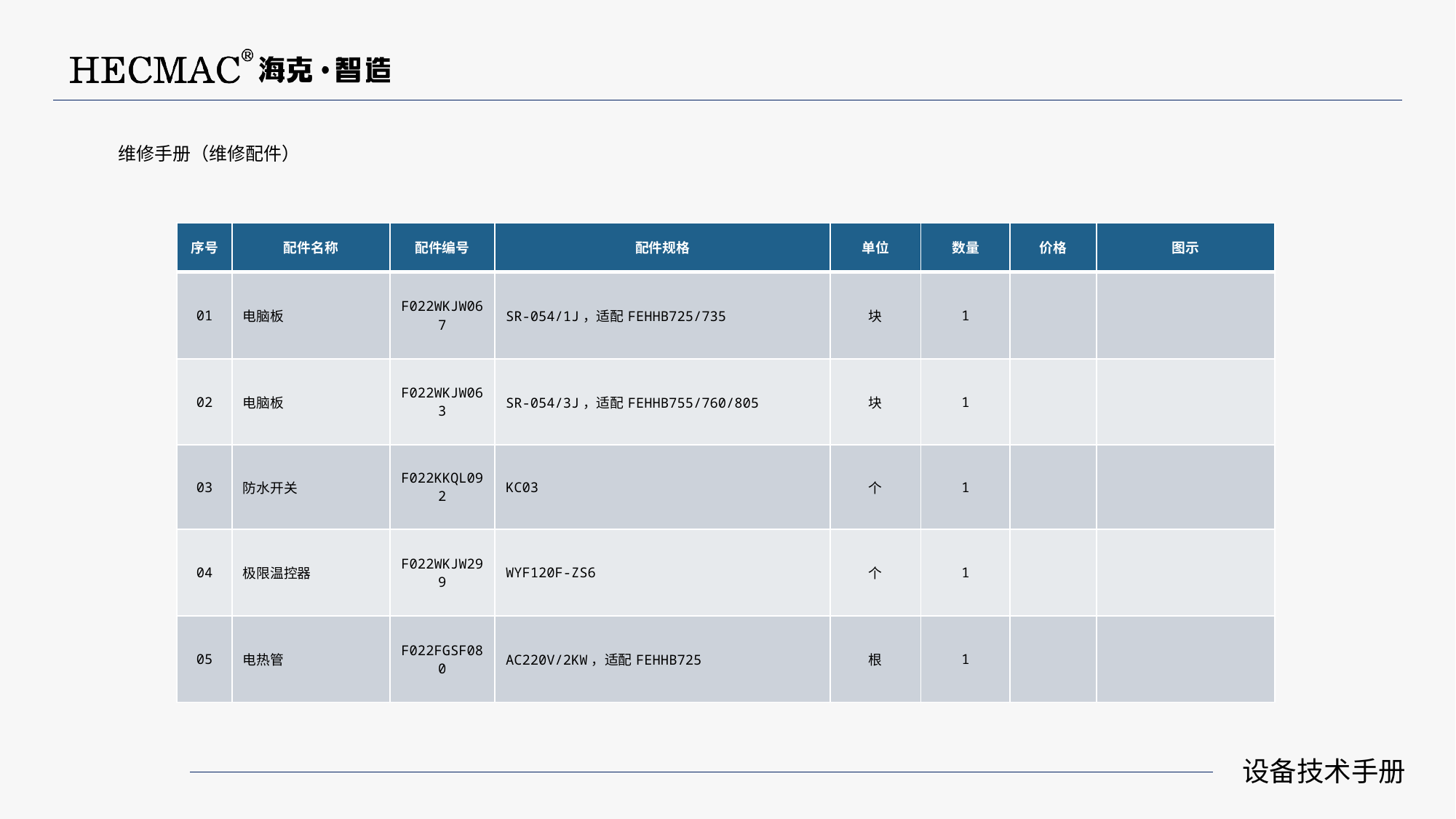

维修手册（维修配件）
| 序号 | 配件名称 | 配件编号 | 配件规格 | 单位 | 数量 | 价格 | 图示 |
| --- | --- | --- | --- | --- | --- | --- | --- |
| 01 | 电脑板 | F022WKJW067 | SR-054/1J，适配FEHHB725/735 | 块 | 1 |  |  |
| 02 | 电脑板 | F022WKJW063 | SR-054/3J，适配FEHHB755/760/805 | 块 | 1 |  |  |
| 03 | 防水开关 | F022KKQL092 | KC03 | 个 | 1 |  |  |
| 04 | 极限温控器 | F022WKJW299 | WYF120F-ZS6 | 个 | 1 |  |  |
| 05 | 电热管 | F022FGSF080 | AC220V/2KW，适配FEHHB725 | 根 | 1 |  |  |